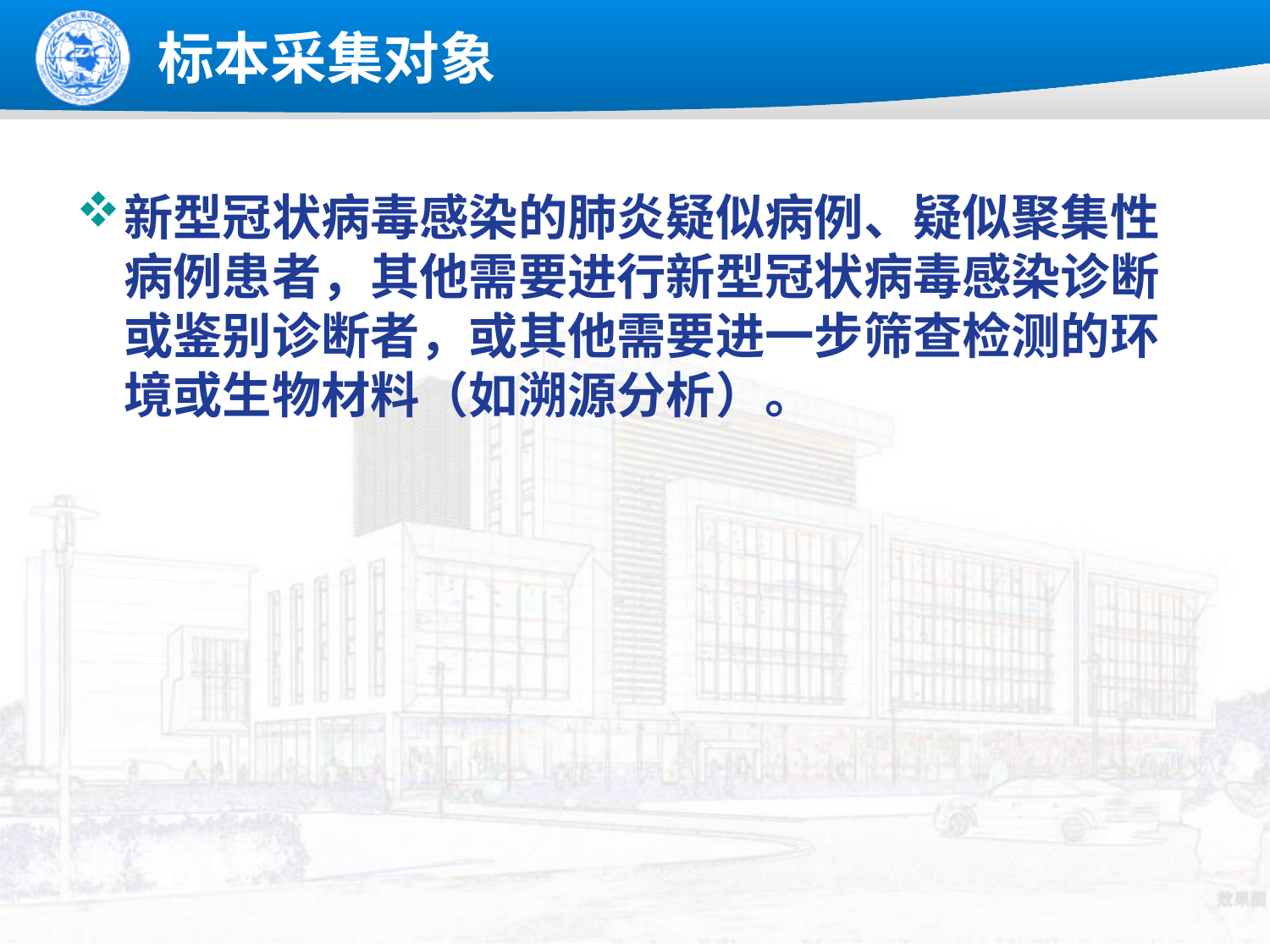

# 标本采集对象
新型冠状病毒感染的肺炎疑似病例、疑似聚集性病例患者，其他需要进行新型冠状病毒感染诊断或鉴别诊断者，或其他需要进一步筛查检测的环境或生物材料（如溯源分析）。